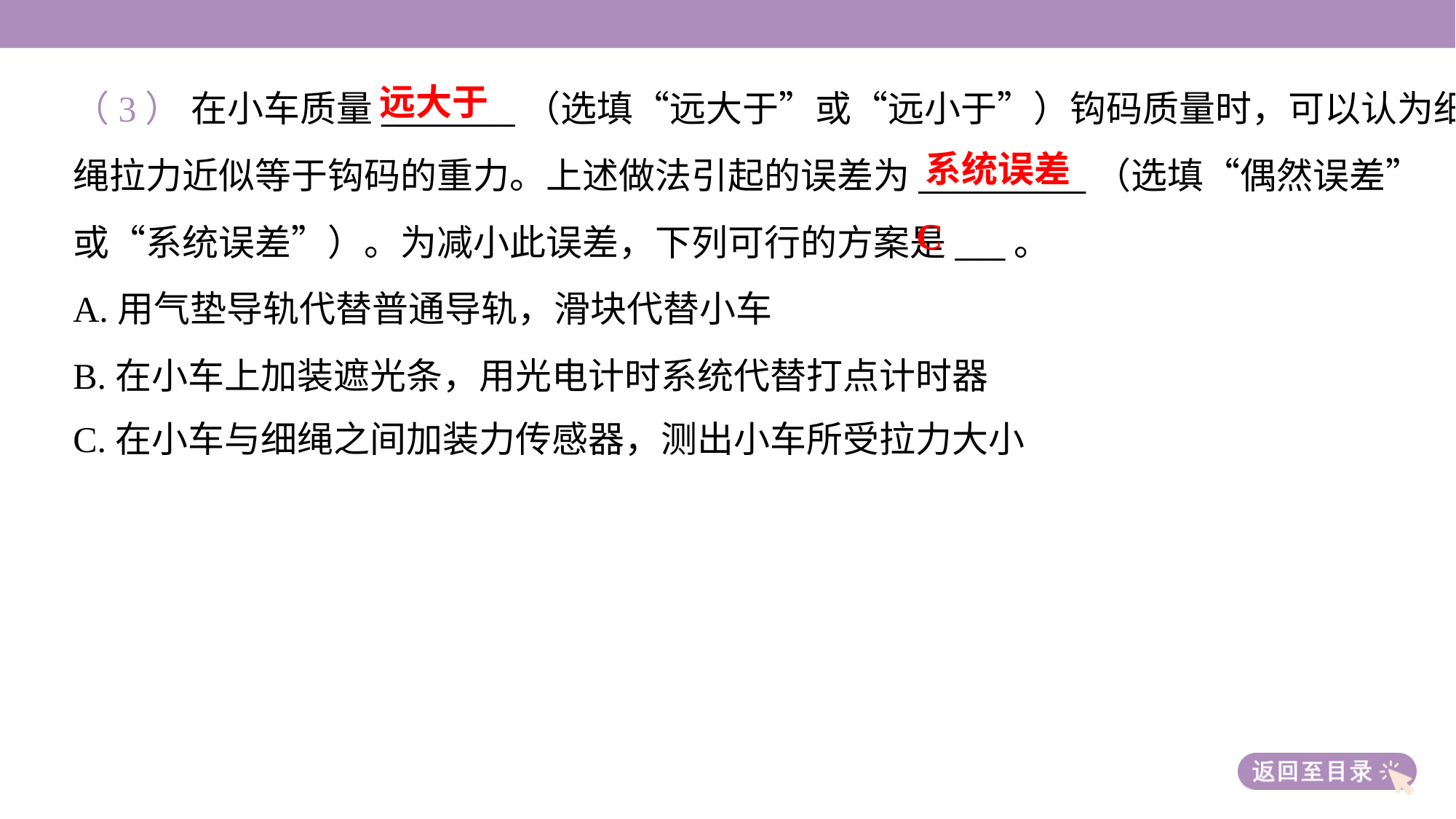

远大于
（3） 在小车质量________（选填“远大于”或“远小于”）钩码质量时，可以认为细
绳拉力近似等于钩码的重力。上述做法引起的误差为__________（选填“偶然误差”
或“系统误差”）。为减小此误差，下列可行的方案是___。
A.用气垫导轨代替普通导轨，滑块代替小车
B.在小车上加装遮光条，用光电计时系统代替打点计时器
C.在小车与细绳之间加装力传感器，测出小车所受拉力大小
系统误差
C